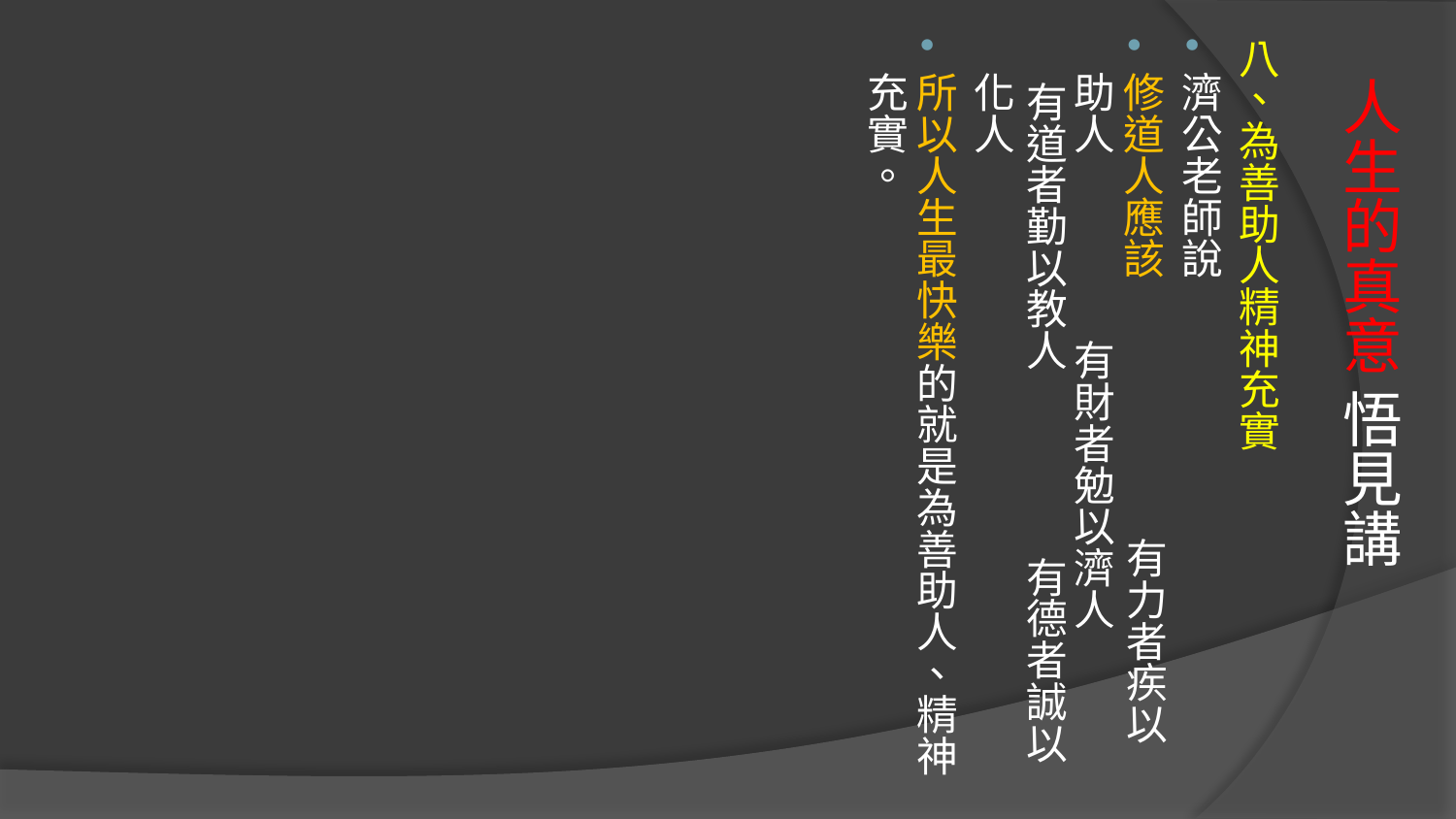

八、為善助人精神充實
濟公老師說
修道人應該                            有力者疾以助人                    有財者勉以濟人                  有道者勤以教人                    有德者誠以化人
所以人生最快樂的就是為善助人、精神充實。

# 人生的真意 悟見講